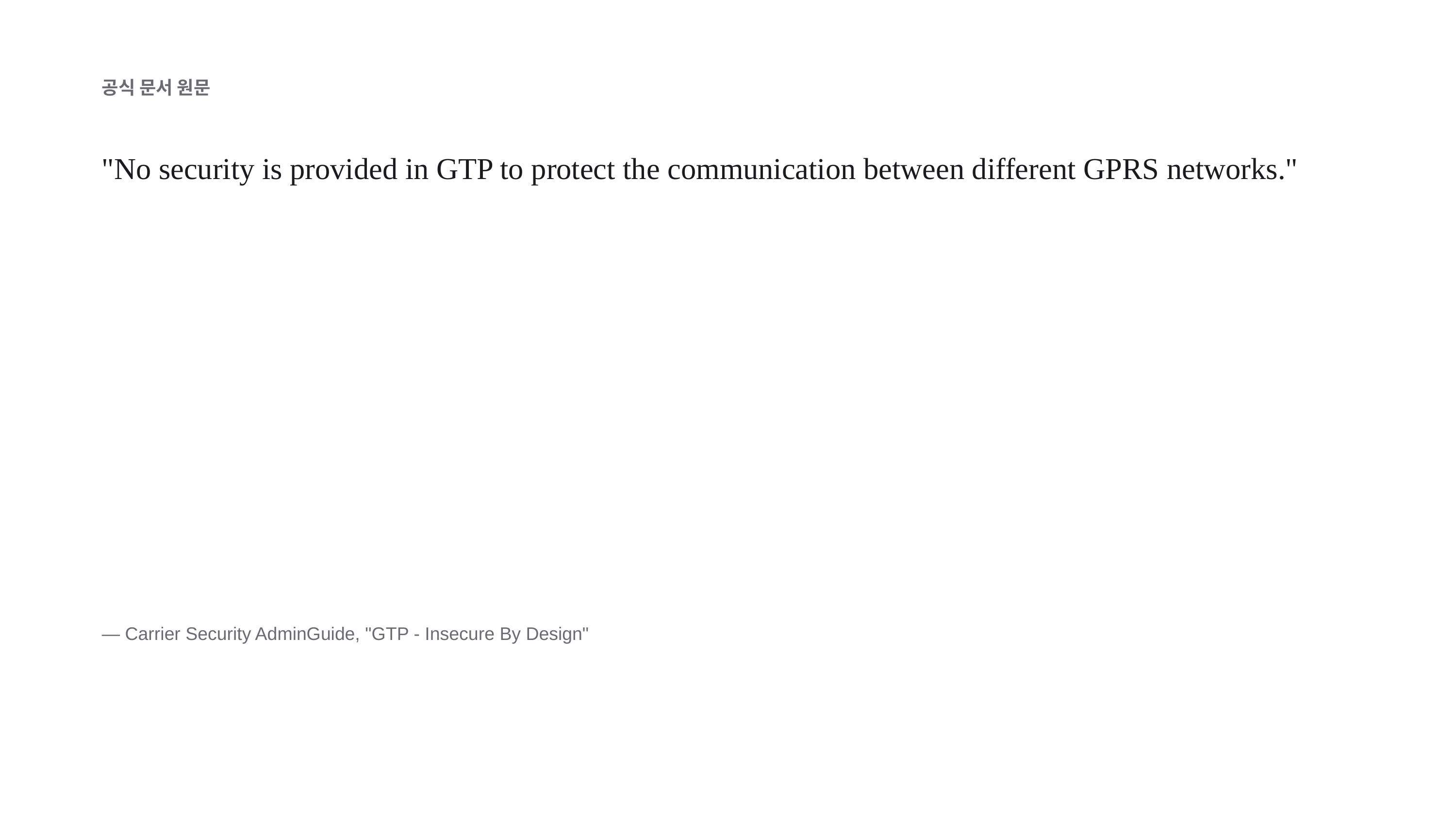

공식 문서 원문
"No security is provided in GTP to protect the communication between different GPRS networks."
— Carrier Security AdminGuide, "GTP - Insecure By Design"